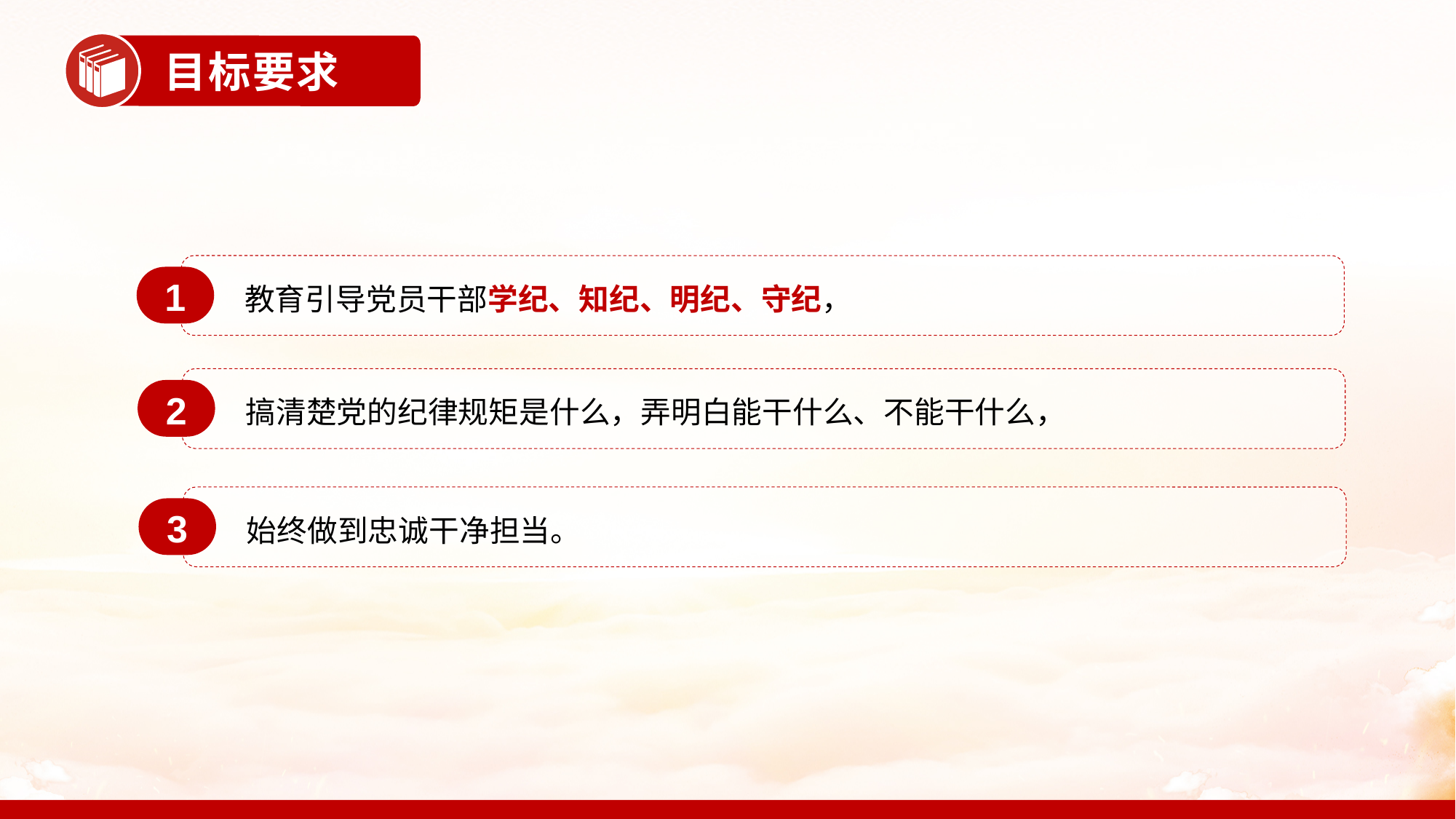

目标要求

1
教育引导党员干部学纪、知纪、明纪、守纪，

2
搞清楚党的纪律规矩是什么，弄明白能干什么、不能干什么，

3
始终做到忠诚干净担当。